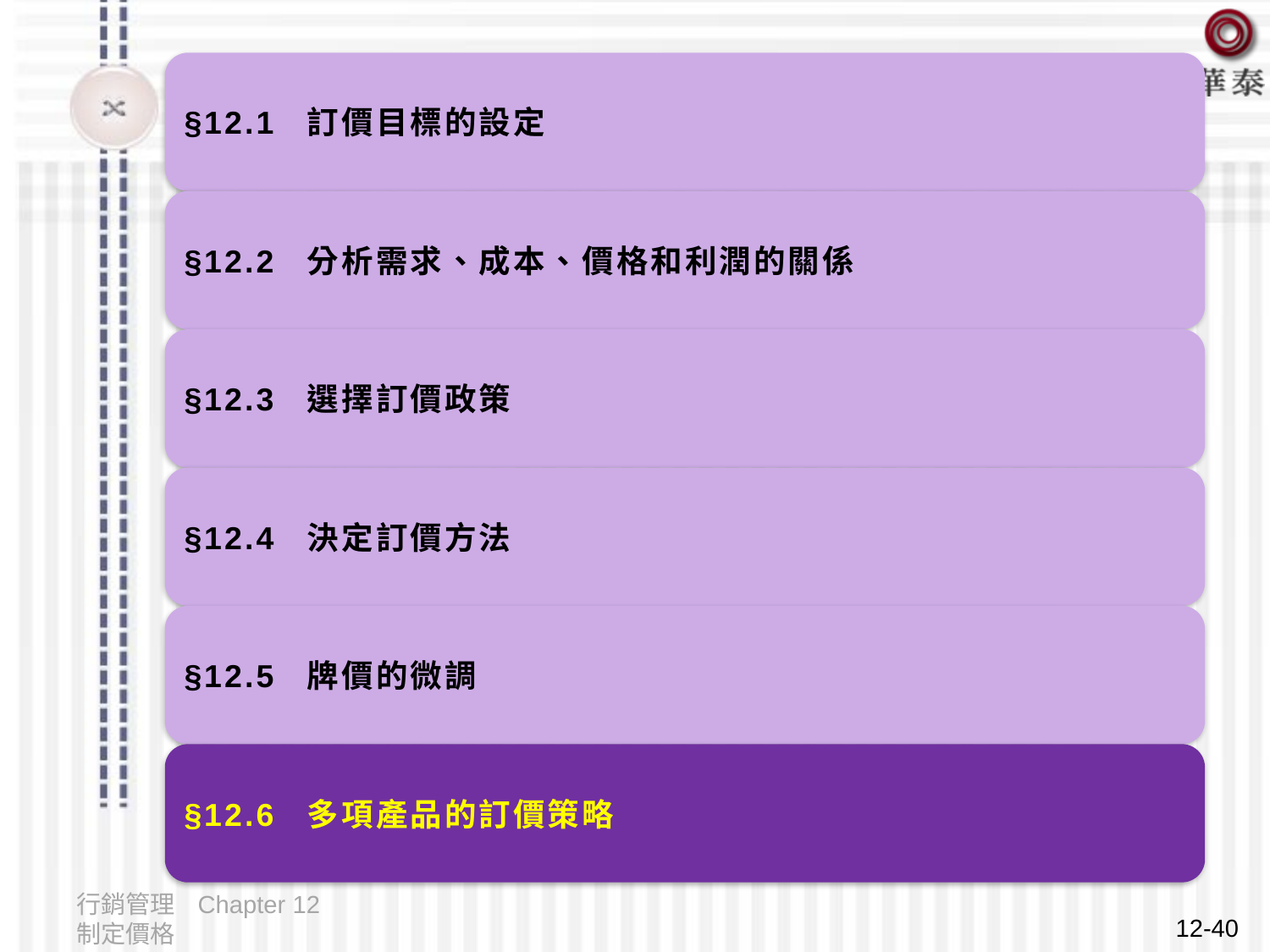

§12.1  訂價目標的設定
§12.2  分析需求、成本、價格和利潤的關係
§12.3  選擇訂價政策
§12.4  決定訂價方法
§12.6  多項產品的訂價策略
§12.5  牌價的微調
行銷管理   Chapter 12   制定價格
12-40